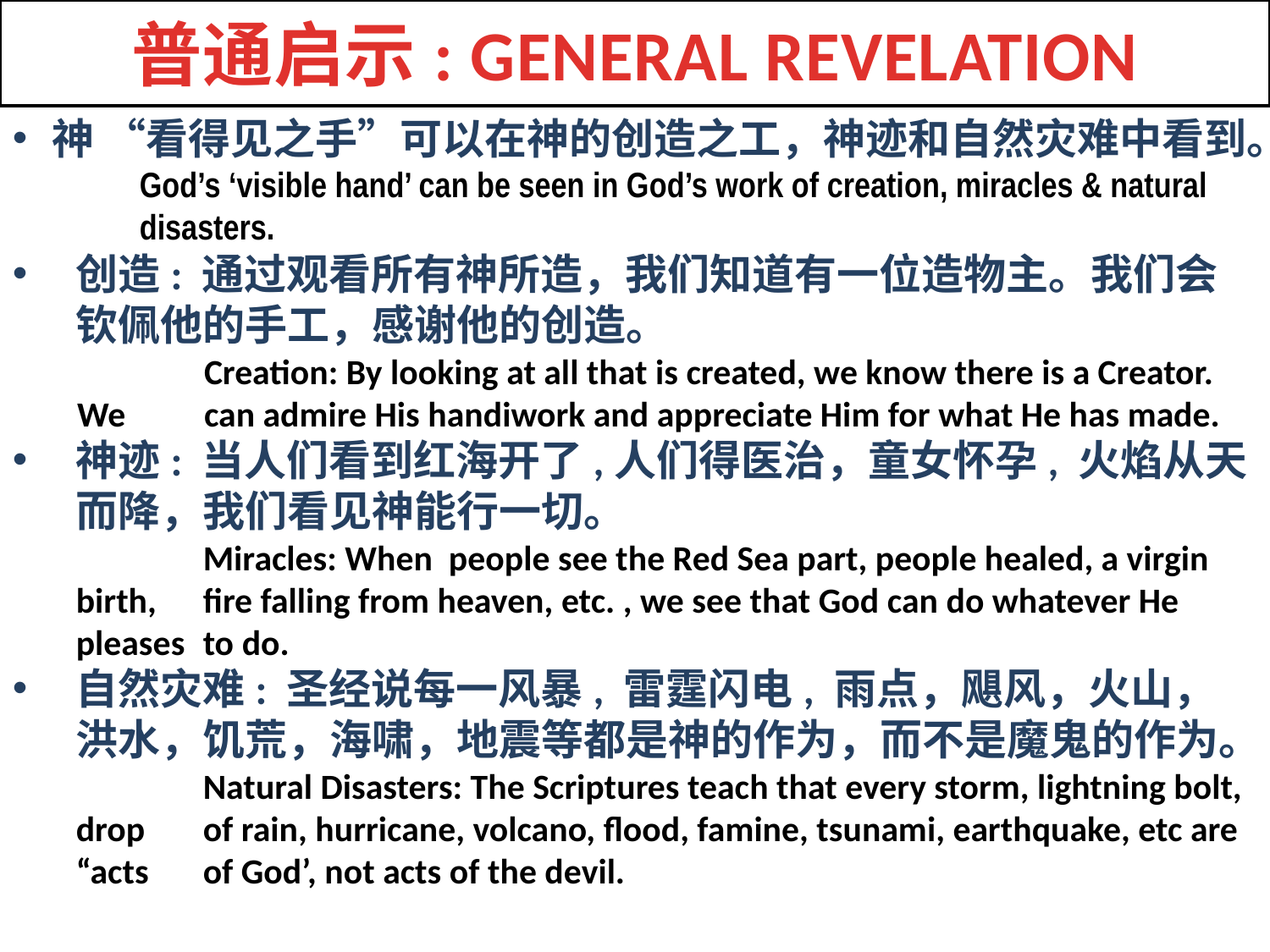

普通启示: GENERAL REVELATION
神 “看得见之手”可以在神的创造之工，神迹和自然灾难中看到。
	God’s ‘visible hand’ can be seen in God’s work of creation, miracles & natural 	disasters.
创造: 通过观看所有神所造，我们知道有一位造物主。我们会钦佩他的手工，感谢他的创造。
		Creation: By looking at all that is created, we know there is a Creator. We 	can admire His handiwork and appreciate Him for what He has made.
神迹: 当人们看到红海开了,人们得医治，童女怀孕, 火焰从天而降，我们看见神能行一切。
 		Miracles: When  people see the Red Sea part, people healed, a virgin birth, 	fire falling from heaven, etc. , we see that God can do whatever He pleases 	to do.
自然灾难: 圣经说每一风暴, 雷霆闪电, 雨点，飓风，火山，洪水，饥荒，海啸，地震等都是神的作为，而不是魔鬼的作为。
		Natural Disasters: The Scriptures teach that every storm, lightning bolt, drop 	of rain, hurricane, volcano, flood, famine, tsunami, earthquake, etc are “acts 	of God’, not acts of the devil.